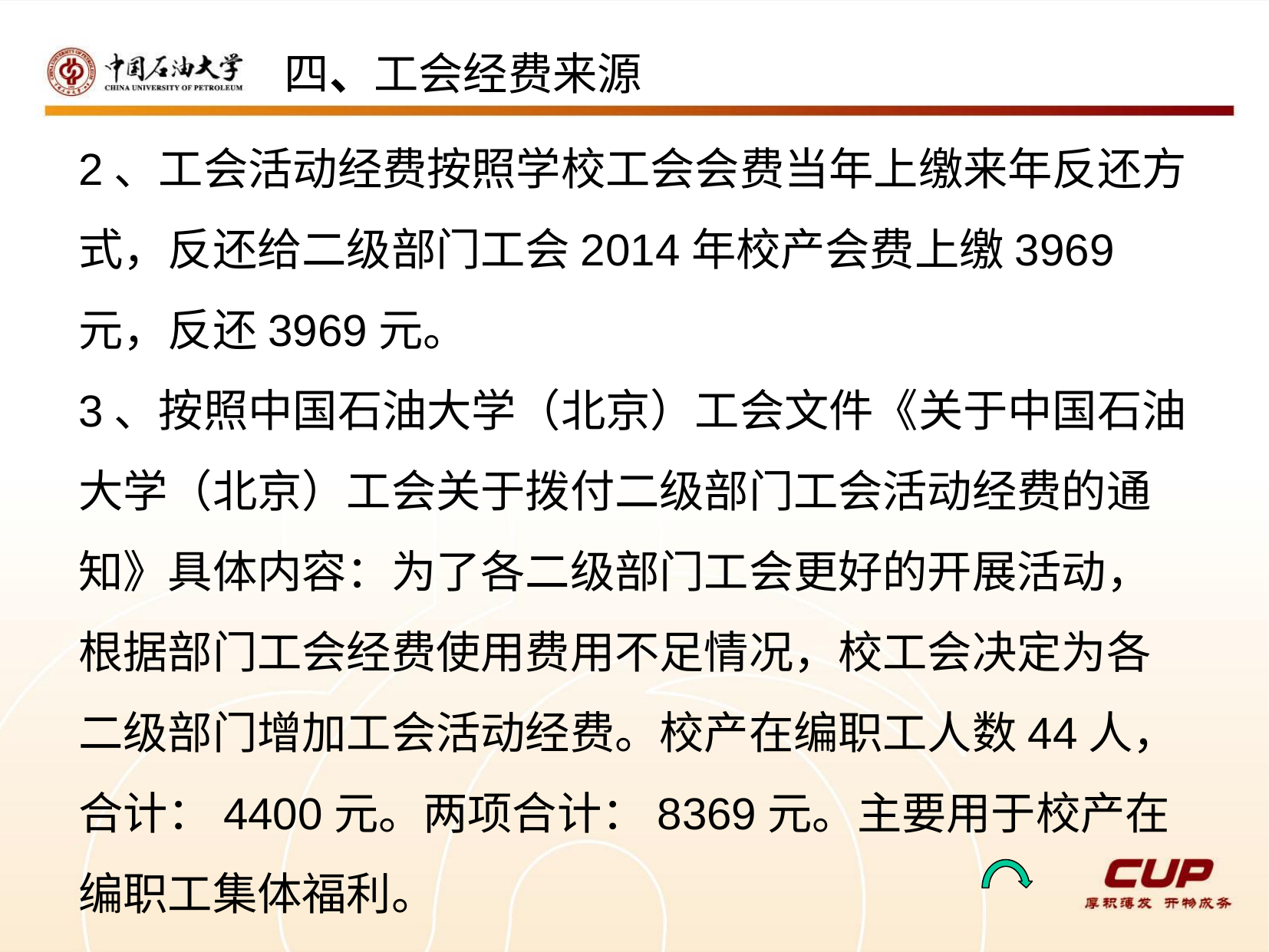

# 四、工会经费来源
2、工会活动经费按照学校工会会费当年上缴来年反还方式，反还给二级部门工会2014年校产会费上缴3969元，反还3969元。
3、按照中国石油大学（北京）工会文件《关于中国石油大学（北京）工会关于拨付二级部门工会活动经费的通知》具体内容：为了各二级部门工会更好的开展活动，根据部门工会经费使用费用不足情况，校工会决定为各二级部门增加工会活动经费。校产在编职工人数44人，合计：4400元。两项合计：8369元。主要用于校产在编职工集体福利。